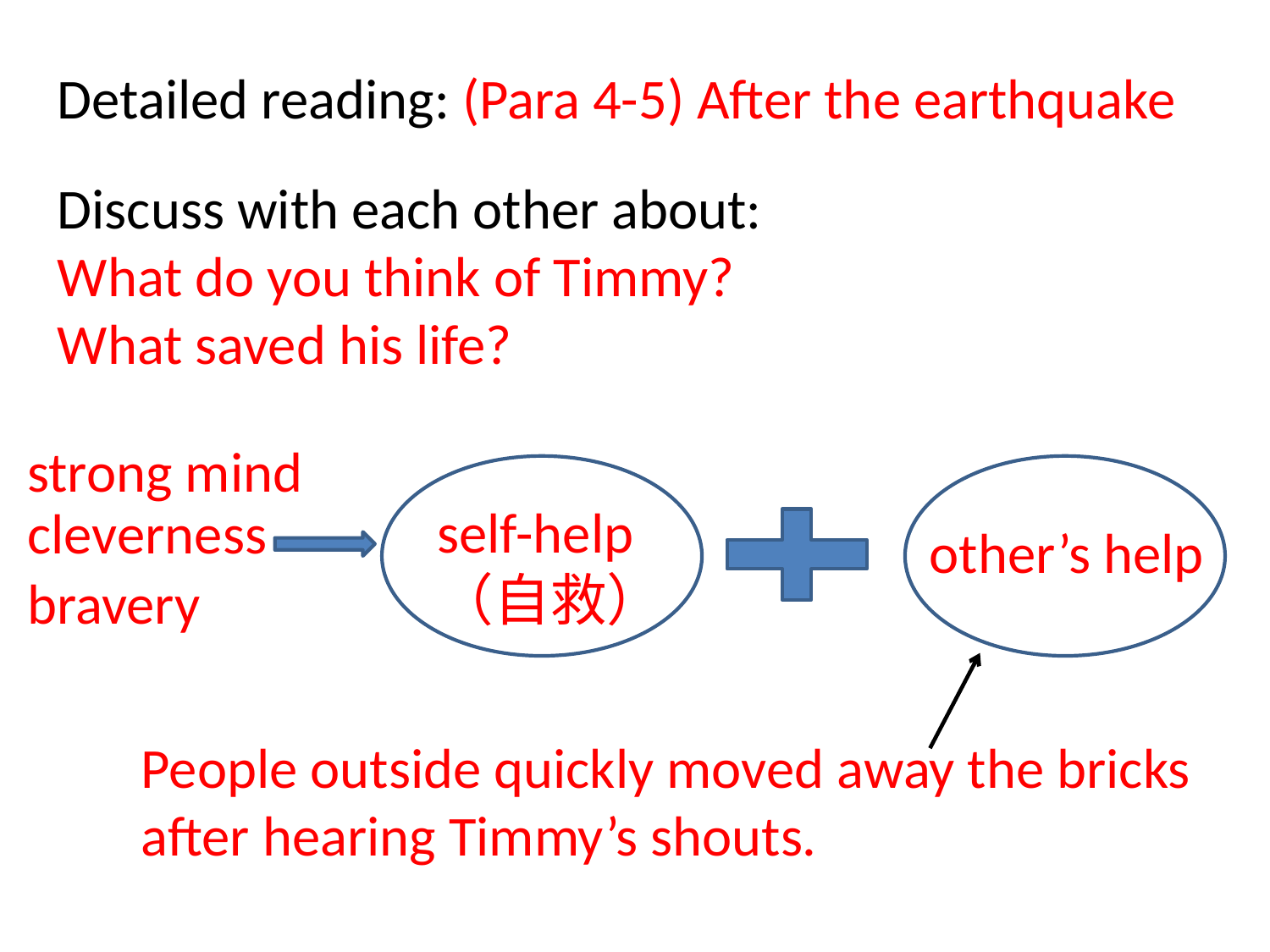

Detailed reading: (Para 4-5) After the earthquake
Discuss with each other about:
What do you think of Timmy?
What saved his life?

strong mind

self-help
（自救）
cleverness

other’s help

bravery
People outside quickly moved away the bricks after hearing Timmy’s shouts.